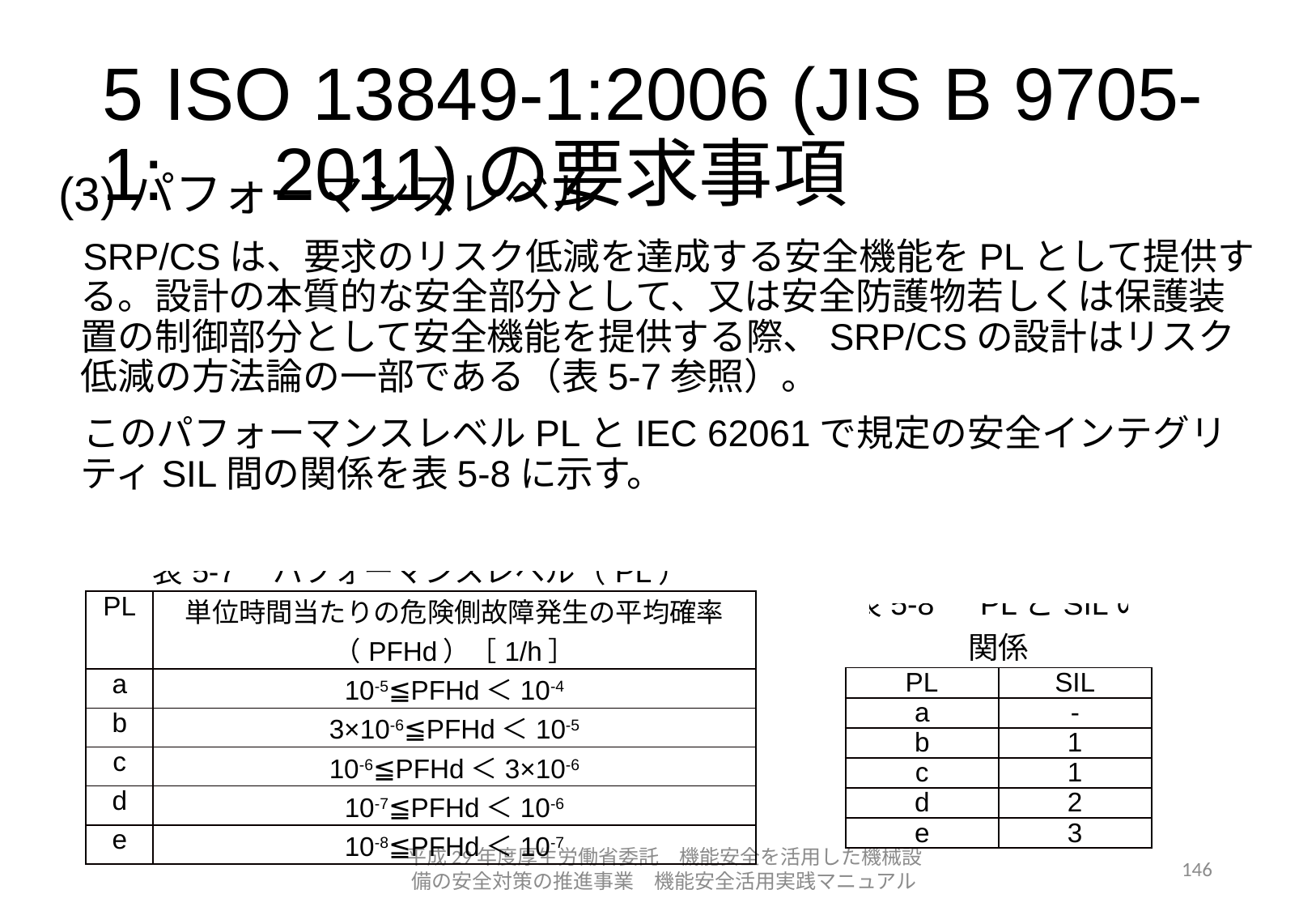

# 5 ISO 13849-1:2006 (JIS B 9705-1:　2011)の要求事項
(3)パフォーマンスレベル
SRP/CSは、要求のリスク低減を達成する安全機能をPLとして提供する。設計の本質的な安全部分として、又は安全防護物若しくは保護装置の制御部分として安全機能を提供する際、SRP/CSの設計はリスク低減の方法論の一部である（表5-7参照）。
このパフォーマンスレベルPLとIEC 62061で規定の安全インテグリティSIL間の関係を表5-8に示す。
| 表5-7　パフォーマンスレベル（PL） |  |
| --- | --- |
| PL | 単位時間当たりの危険側故障発生の平均確率（PFHd）［1/h］ |
| a | 10-5≦PFHd＜10-4 |
| b | 3×10-6≦PFHd＜10-5 |
| c | 10-6≦PFHd＜3×10-6 |
| d | 10-7≦PFHd＜10-6 |
| e | 10-8≦PFHd＜10-7 |
| 表5-8　PLとSILの関係 |  |
| --- | --- |
| PL | SIL |
| a | - |
| b | 1 |
| c | 1 |
| d | 2 |
| e | 3 |
平成29年度厚生労働省委託　機能安全を活用した機械設備の安全対策の推進事業　機能安全活用実践マニュアル
146